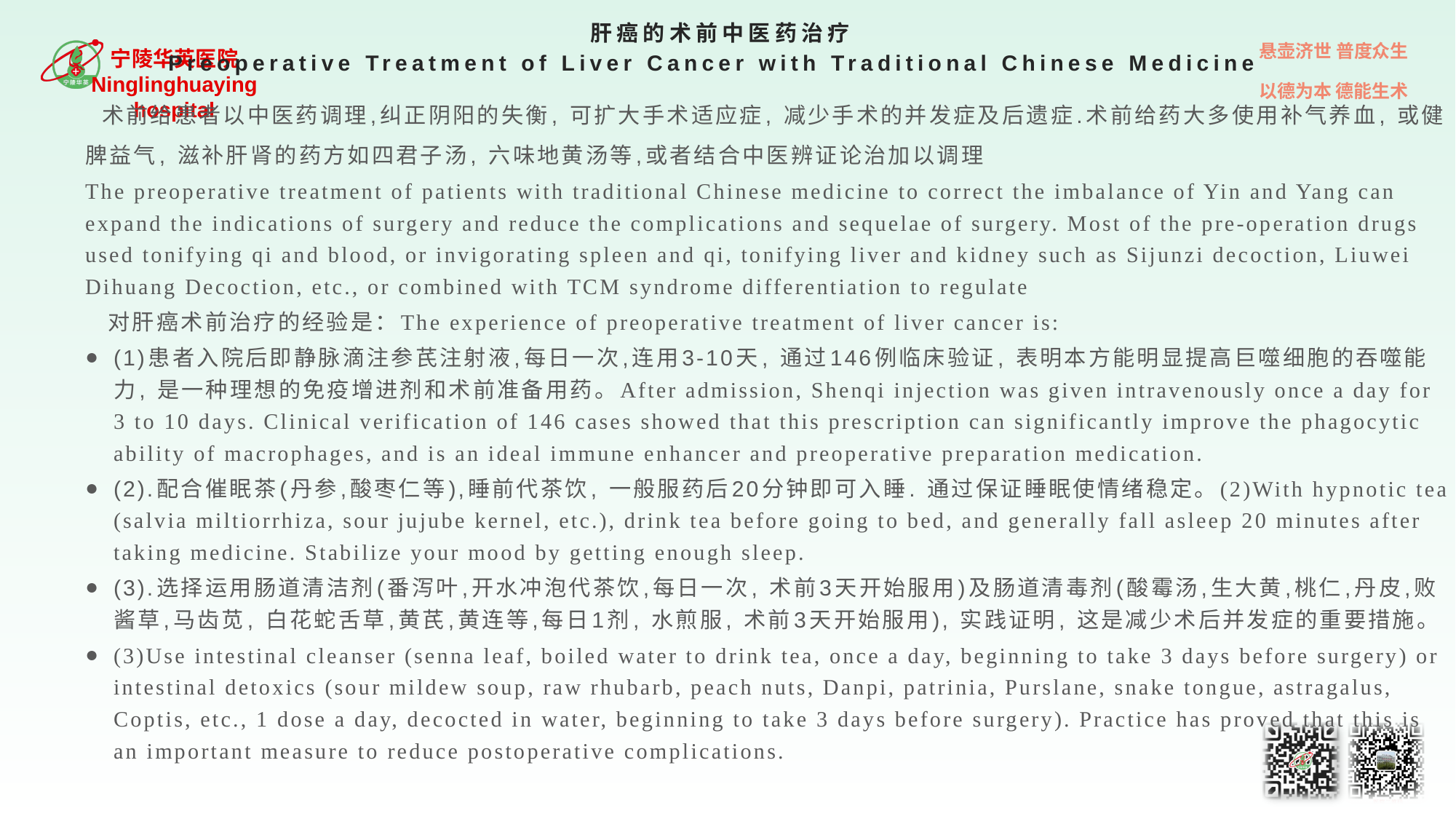

# 肝癌的术前中医药治疗 Preoperative Treatment of Liver Cancer with Traditional Chinese Medicine
   术前给患者以中医药调理,纠正阴阳的失衡, 可扩大手术适应症, 减少手术的并发症及后遗症.术前给药大多使用补气养血, 或健脾益气, 滋补肝肾的药方如四君子汤, 六味地黄汤等,或者结合中医辨证论治加以调理
The preoperative treatment of patients with traditional Chinese medicine to correct the imbalance of Yin and Yang can expand the indications of surgery and reduce the complications and sequelae of surgery. Most of the pre-operation drugs used tonifying qi and blood, or invigorating spleen and qi, tonifying liver and kidney such as Sijunzi decoction, Liuwei Dihuang Decoction, etc., or combined with TCM syndrome differentiation to regulate
   对肝癌术前治疗的经验是：The experience of preoperative treatment of liver cancer is:
(1)患者入院后即静脉滴注参芪注射液,每日一次,连用3-10天, 通过146例临床验证, 表明本方能明显提高巨噬细胞的吞噬能力, 是一种理想的免疫增进剂和术前准备用药。After admission, Shenqi injection was given intravenously once a day for 3 to 10 days. Clinical verification of 146 cases showed that this prescription can significantly improve the phagocytic ability of macrophages, and is an ideal immune enhancer and preoperative preparation medication.
(2).配合催眠茶(丹参,酸枣仁等),睡前代茶饮, 一般服药后20分钟即可入睡. 通过保证睡眠使情绪稳定。(2)With hypnotic tea (salvia miltiorrhiza, sour jujube kernel, etc.), drink tea before going to bed, and generally fall asleep 20 minutes after taking medicine. Stabilize your mood by getting enough sleep.
(3).选择运用肠道清洁剂(番泻叶,开水冲泡代茶饮,每日一次, 术前3天开始服用)及肠道清毒剂(酸霉汤,生大黄,桃仁,丹皮,败酱草,马齿苋, 白花蛇舌草,黄芪,黄连等,每日1剂, 水煎服, 术前3天开始服用), 实践证明, 这是减少术后并发症的重要措施。
(3)Use intestinal cleanser (senna leaf, boiled water to drink tea, once a day, beginning to take 3 days before surgery) or intestinal detoxics (sour mildew soup, raw rhubarb, peach nuts, Danpi, patrinia, Purslane, snake tongue, astragalus, Coptis, etc., 1 dose a day, decocted in water, beginning to take 3 days before surgery). Practice has proved that this is an important measure to reduce postoperative complications.